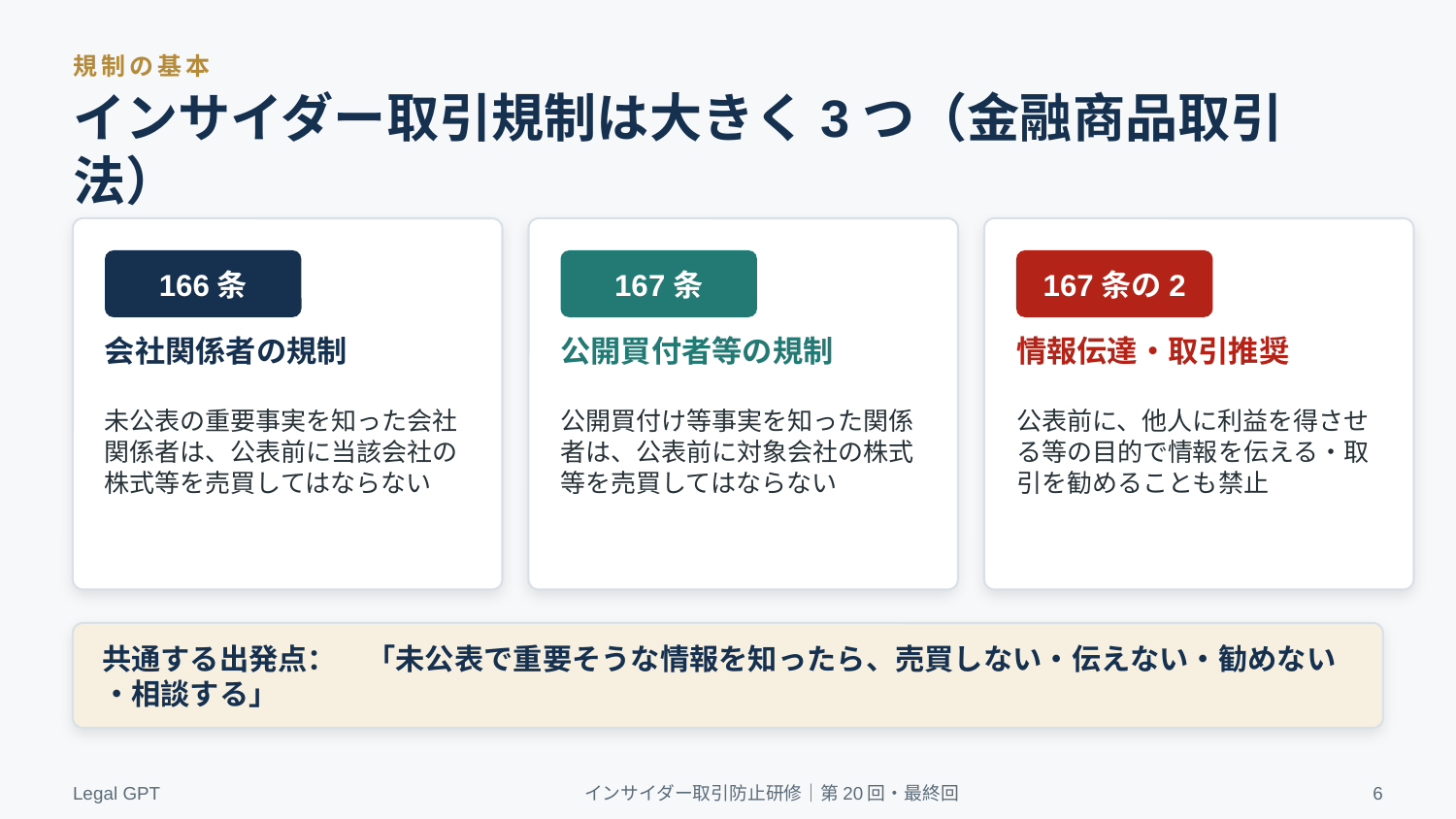

規制の基本
インサイダー取引規制は大きく3つ（金融商品取引法）

166条

167条

167条の2
会社関係者の規制
公開買付者等の規制
情報伝達・取引推奨
未公表の重要事実を知った会社関係者は、公表前に当該会社の株式等を売買してはならない
公開買付け等事実を知った関係者は、公表前に対象会社の株式等を売買してはならない
公表前に、他人に利益を得させる等の目的で情報を伝える・取引を勧めることも禁止

共通する出発点：　「未公表で重要そうな情報を知ったら、売買しない・伝えない・勧めない・相談する」
Legal GPT
インサイダー取引防止研修｜第20回・最終回
6